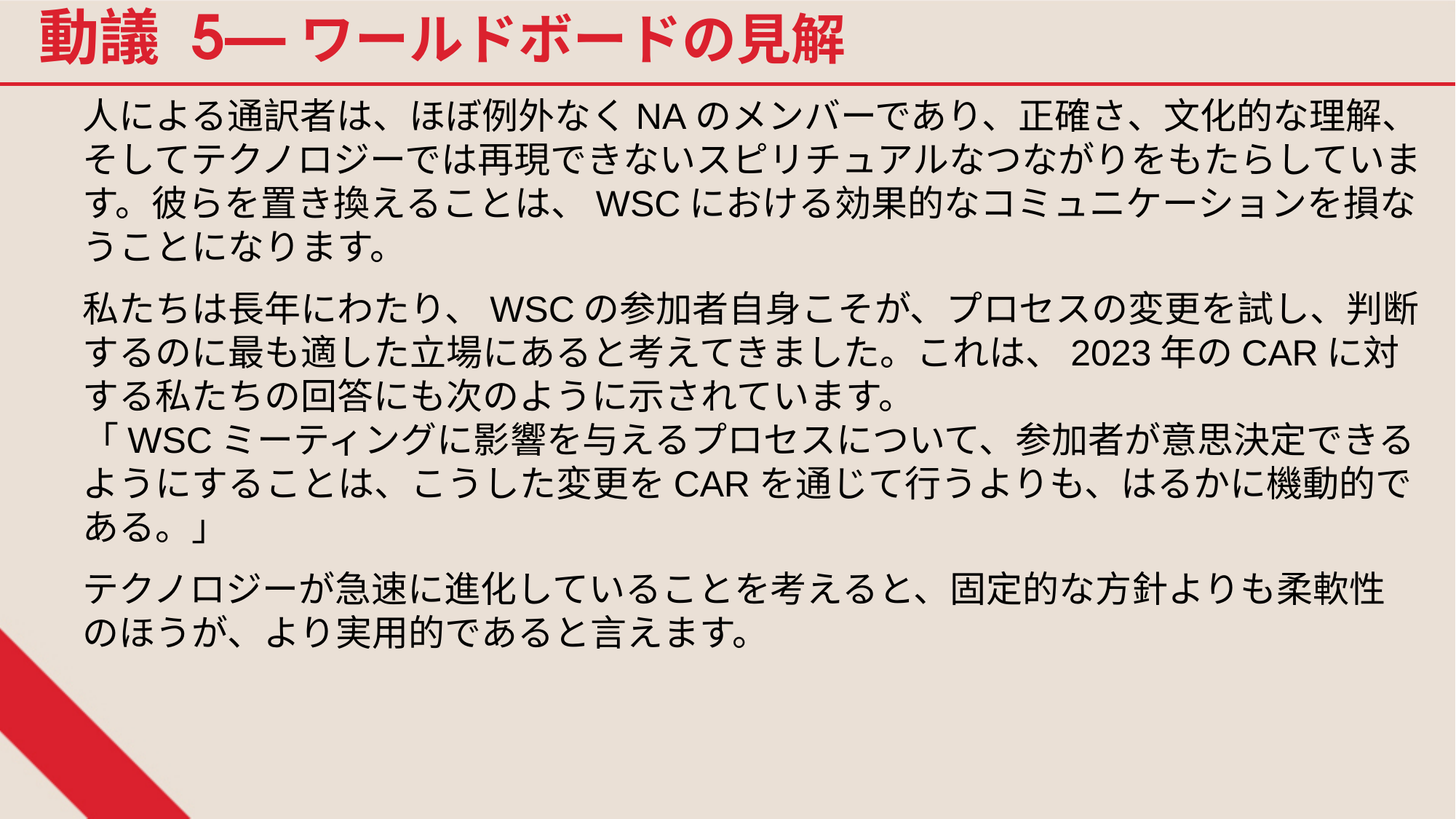

動議 5—ワールドボードの見解

人による通訳者は、ほぼ例外なくNAのメンバーであり、正確さ、文化的な理解、そしてテクノロジーでは再現できないスピリチュアルなつながりをもたらしています。彼らを置き換えることは、WSCにおける効果的なコミュニケーションを損なうことになります。
私たちは長年にわたり、WSCの参加者自身こそが、プロセスの変更を試し、判断するのに最も適した立場にあると考えてきました。これは、2023年のCARに対する私たちの回答にも次のように示されています。
「WSCミーティングに影響を与えるプロセスについて、参加者が意思決定できるようにすることは、こうした変更をCARを通じて行うよりも、はるかに機動的である。」
テクノロジーが急速に進化していることを考えると、固定的な方針よりも柔軟性のほうが、より実用的であると言えます。